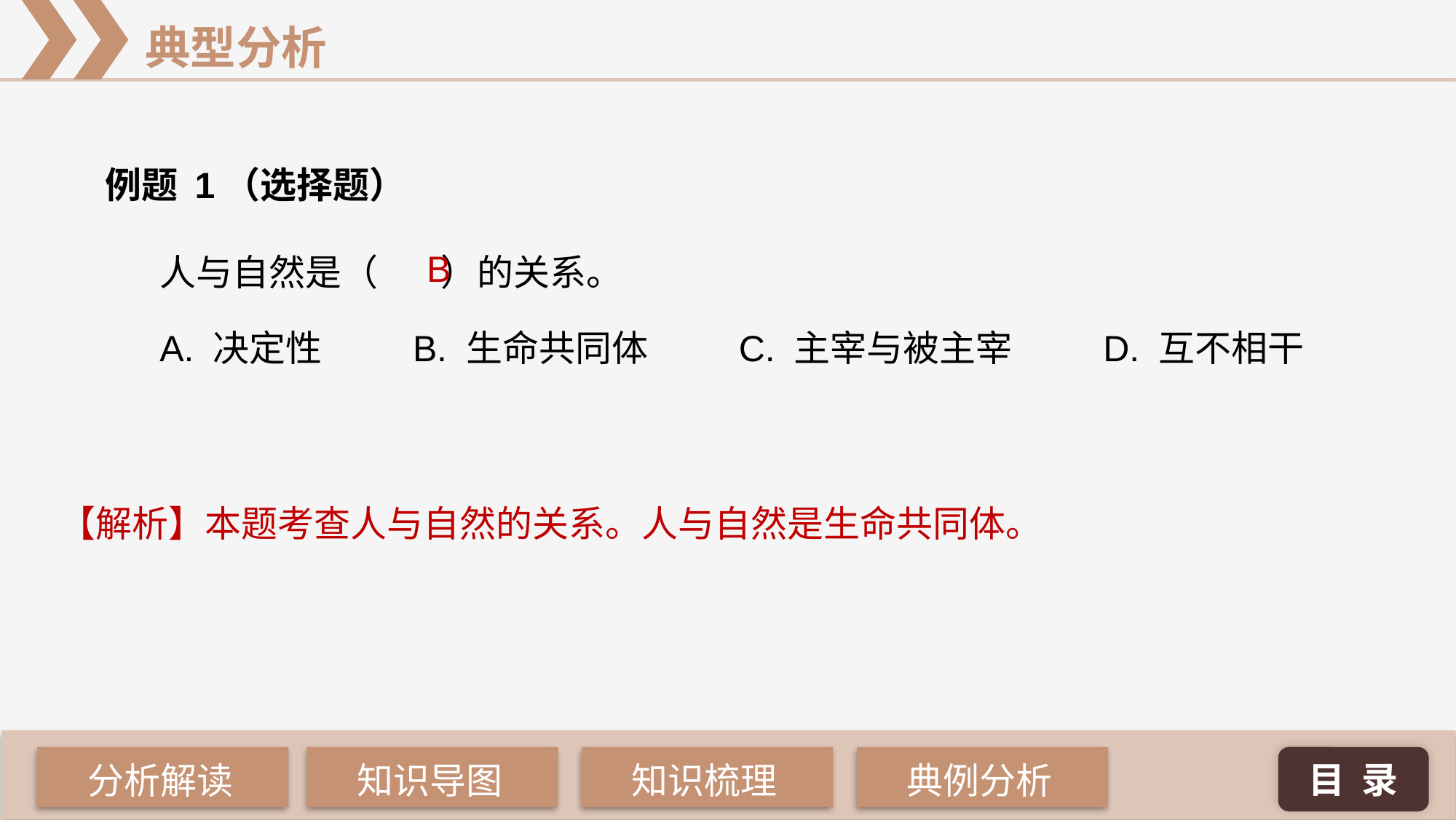

例题 1（选择题）
人与自然是（	 ）的关系。
A. 决定性          B. 生命共同体          C. 主宰与被主宰          D. 互不相干
B
【解析】本题考查人与自然的关系。人与自然是生命共同体。